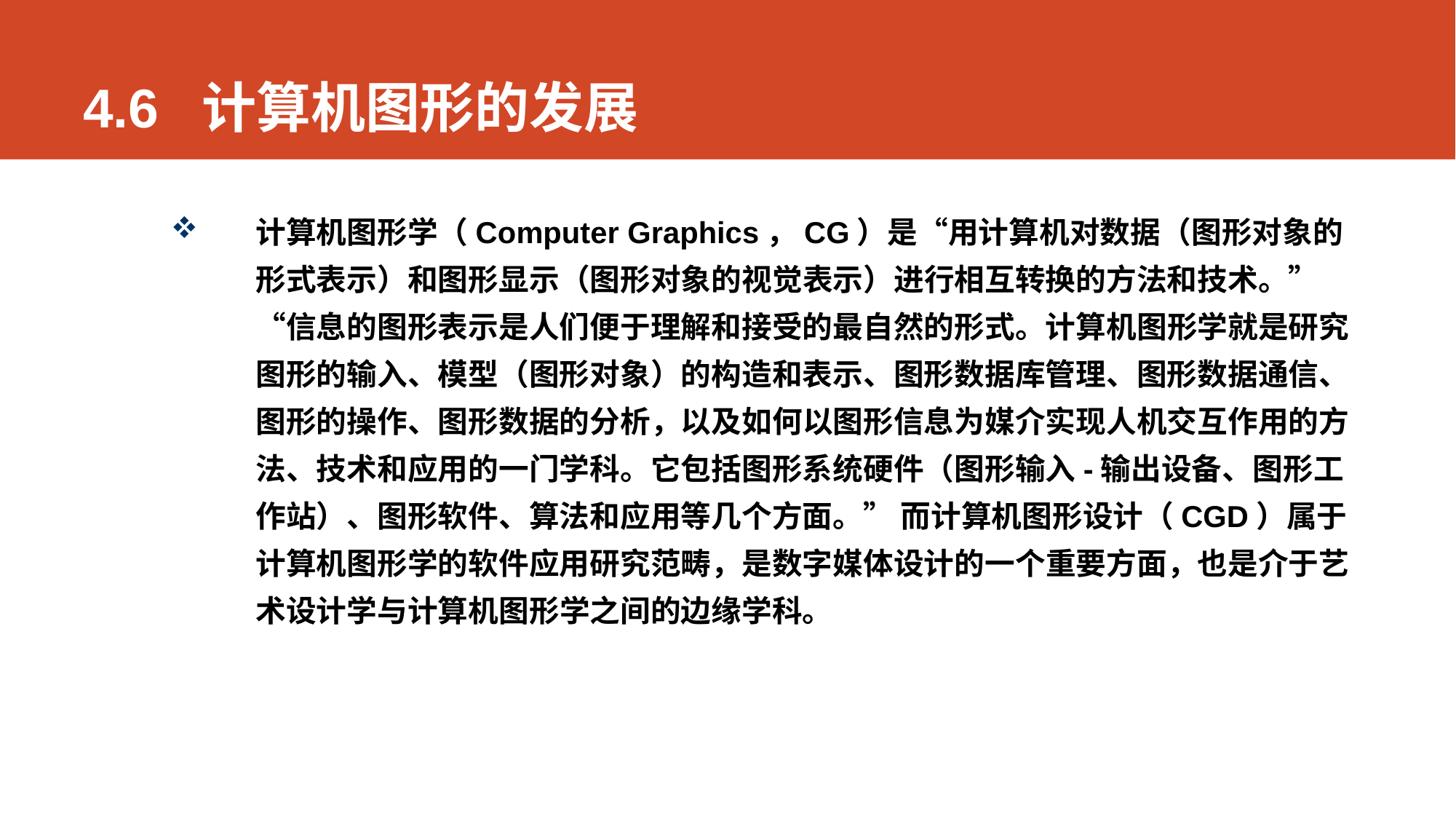

# 4.6  计算机图形的发展
计算机图形学（Computer Graphics，CG）是“用计算机对数据（图形对象的形式表示）和图形显示（图形对象的视觉表示）进行相互转换的方法和技术。”“信息的图形表示是人们便于理解和接受的最自然的形式。计算机图形学就是研究图形的输入、模型（图形对象）的构造和表示、图形数据库管理、图形数据通信、图形的操作、图形数据的分析，以及如何以图形信息为媒介实现人机交互作用的方法、技术和应用的一门学科。它包括图形系统硬件（图形输入-输出设备、图形工作站）、图形软件、算法和应用等几个方面。” 而计算机图形设计（CGD）属于计算机图形学的软件应用研究范畴，是数字媒体设计的一个重要方面，也是介于艺术设计学与计算机图形学之间的边缘学科。